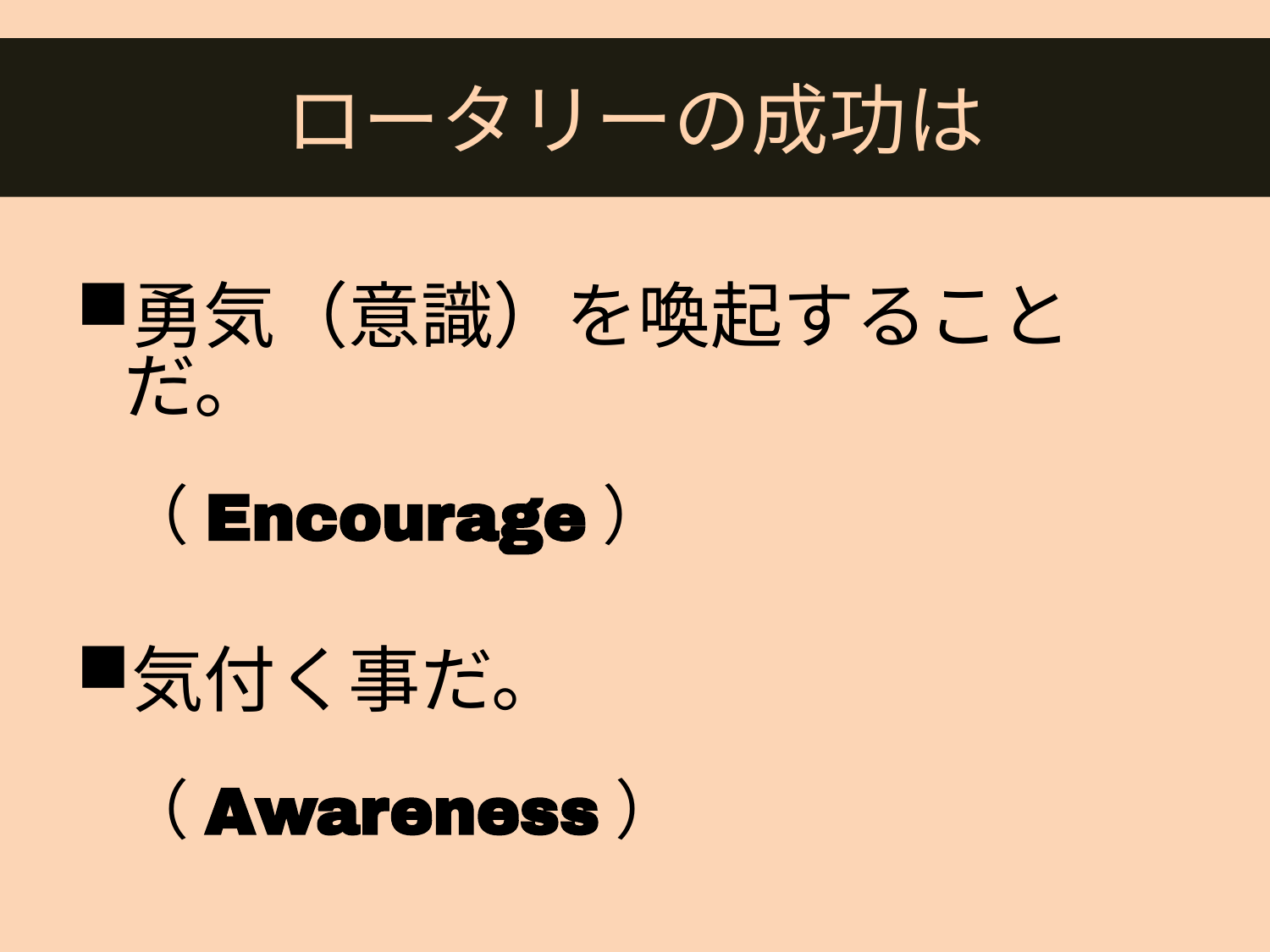

# ロータリーの成功は
勇気（意識）を喚起することだ。
　　　　　　　　　　　（Encourage）

気付く事だ。
                                 （Awareness）

                                                           地区研修委員会